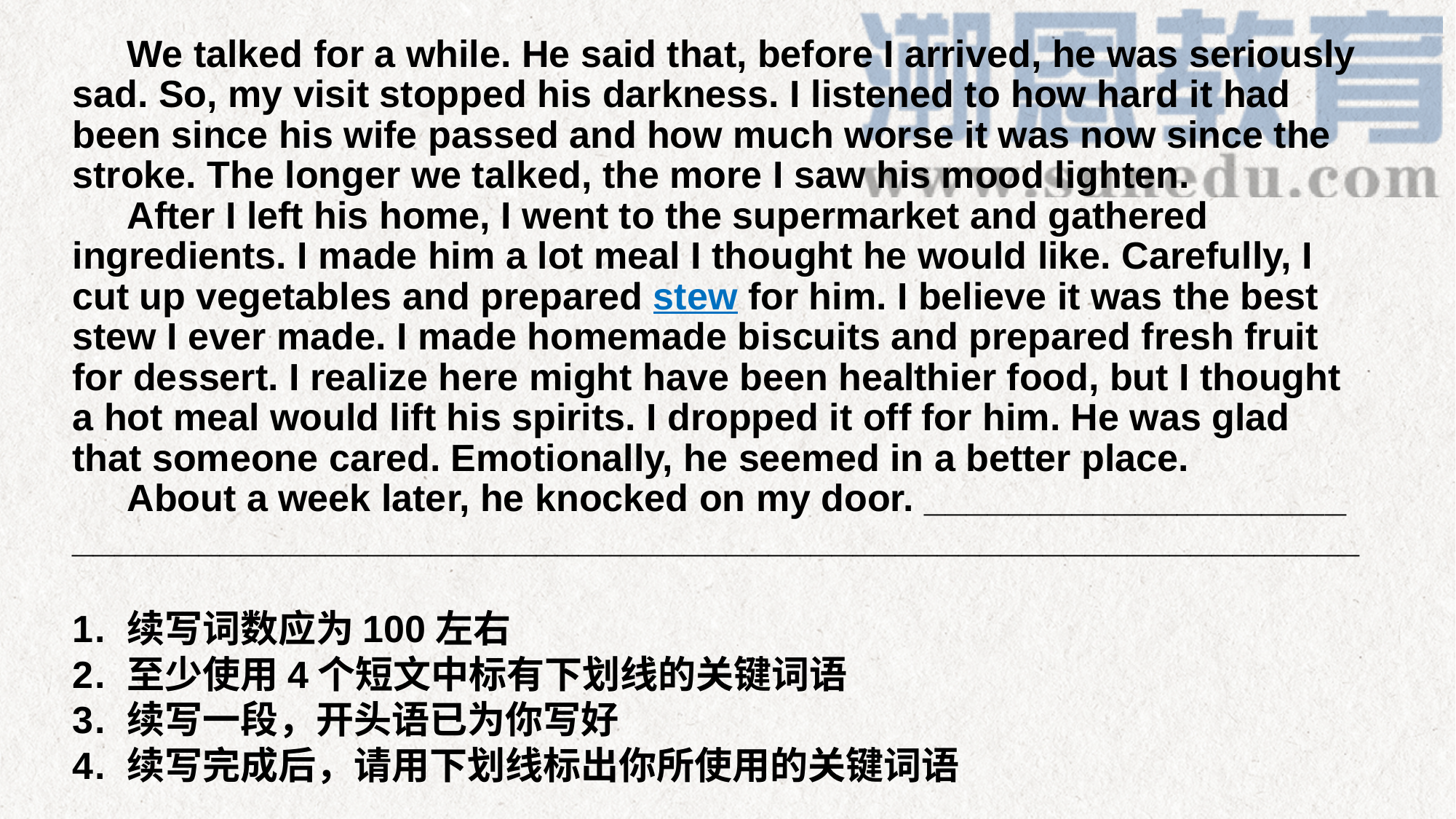

We talked for a while. He said that, before I arrived, he was seriously sad. So, my visit stopped his darkness. I listened to how hard it had been since his wife passed and how much worse it was now since the stroke. The longer we talked, the more I saw his mood lighten.
After I left his home, I went to the supermarket and gathered ingredients. I made him a lot meal I thought he would like. Carefully, I cut up vegetables and prepared stew for him. I believe it was the best stew I ever made. I made homemade biscuits and prepared fresh fruit for dessert. I realize here might have been healthier food, but I thought a hot meal would lift his spirits. I dropped it off for him. He was glad that someone cared. Emotionally, he seemed in a better place.
About a week later, he knocked on my door. ____________________
_____________________________________________________________
续写词数应为100左右
至少使用4个短文中标有下划线的关键词语
续写一段，开头语已为你写好
续写完成后，请用下划线标出你所使用的关键词语